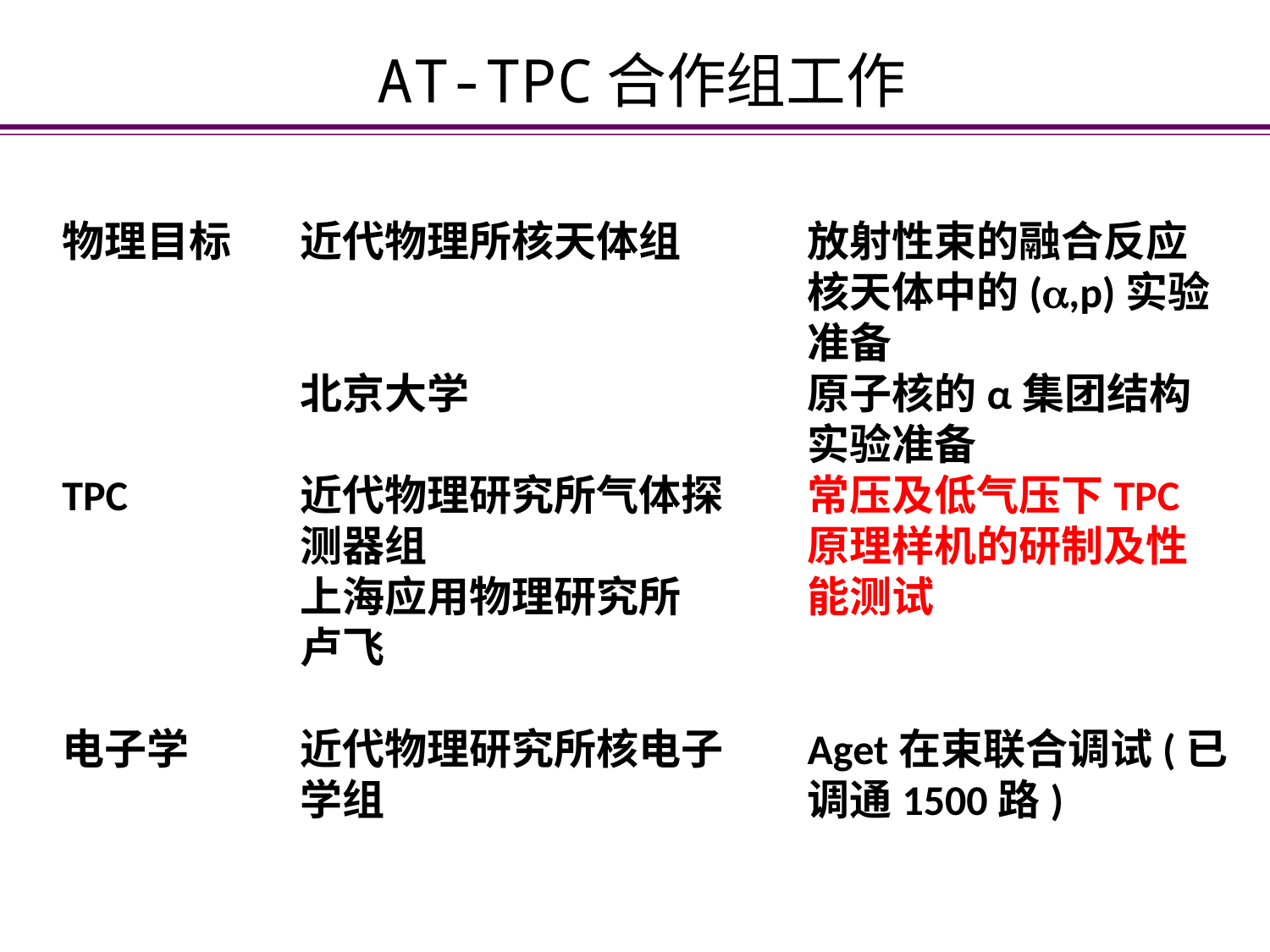

AT-TPC合作组工作

物理目标

TPC

电子学
近代物理所核天体组

北京大学

近代物理研究所气体探测器组
上海应用物理研究所 卢飞

近代物理研究所核电子学组
放射性束的融合反应核天体中的(α,p)实验准备
原子核的α集团结构实验准备
常压及低气压下TPC原理样机的研制及性能测试

Aget在束联合调试(已调通1500路)